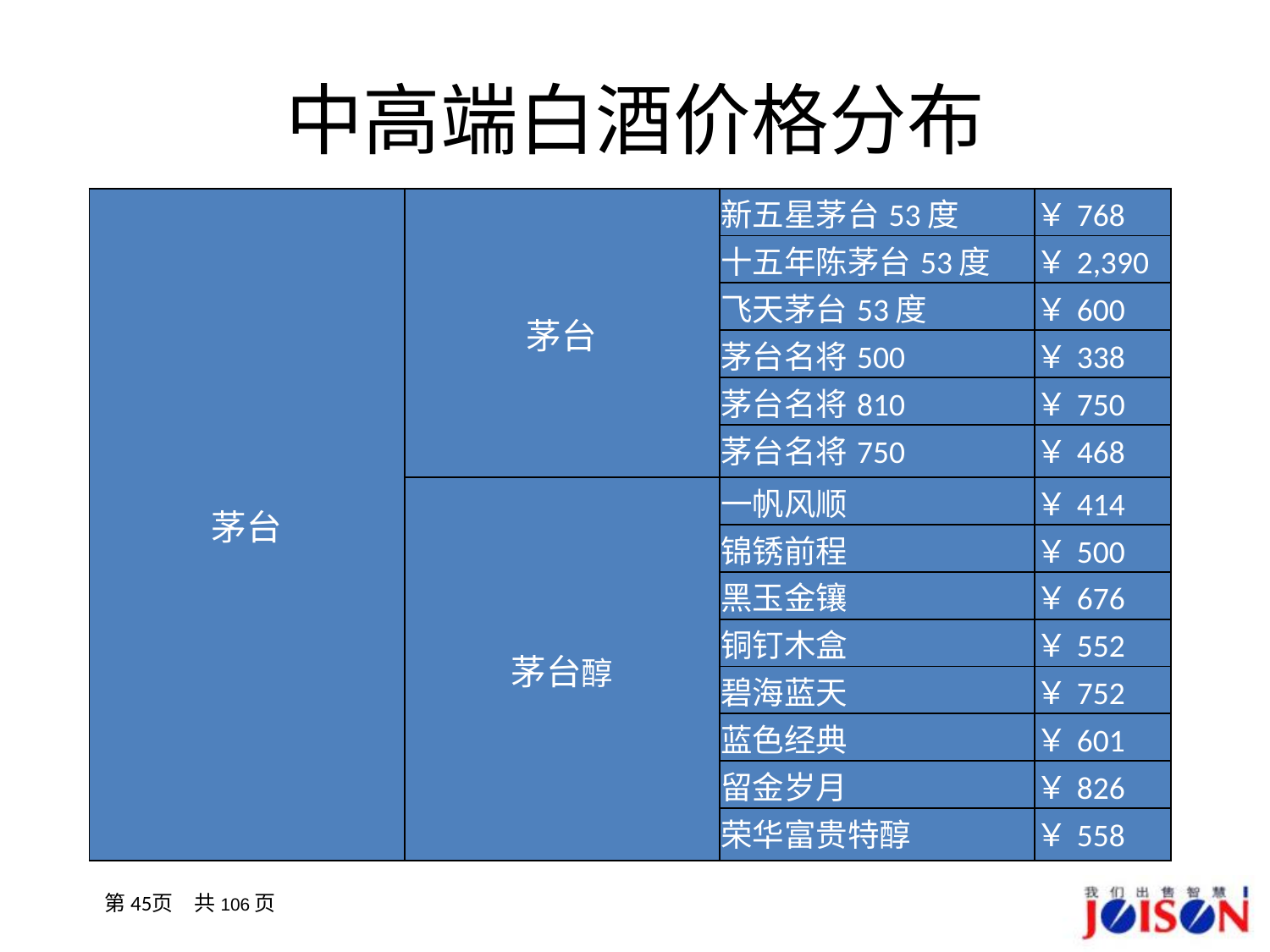

# 中高端白酒价格分布
| 茅台 | 茅台 | 新五星茅台53度 | ￥768 |
| --- | --- | --- | --- |
|  |  | 十五年陈茅台53度 | ￥2,390 |
|  |  | 飞天茅台53度 | ￥600 |
|  |  | 茅台名将500 | ￥338 |
|  |  | 茅台名将810 | ￥750 |
|  |  | 茅台名将750 | ￥468 |
|  | 茅台醇 | 一帆风顺 | ￥414 |
|  |  | 锦锈前程 | ￥500 |
|  |  | 黑玉金镶 | ￥676 |
|  |  | 铜钉木盒 | ￥552 |
|  |  | 碧海蓝天 | ￥752 |
|  |  | 蓝色经典 | ￥601 |
|  |  | 留金岁月 | ￥826 |
|  |  | 荣华富贵特醇 | ￥558 |